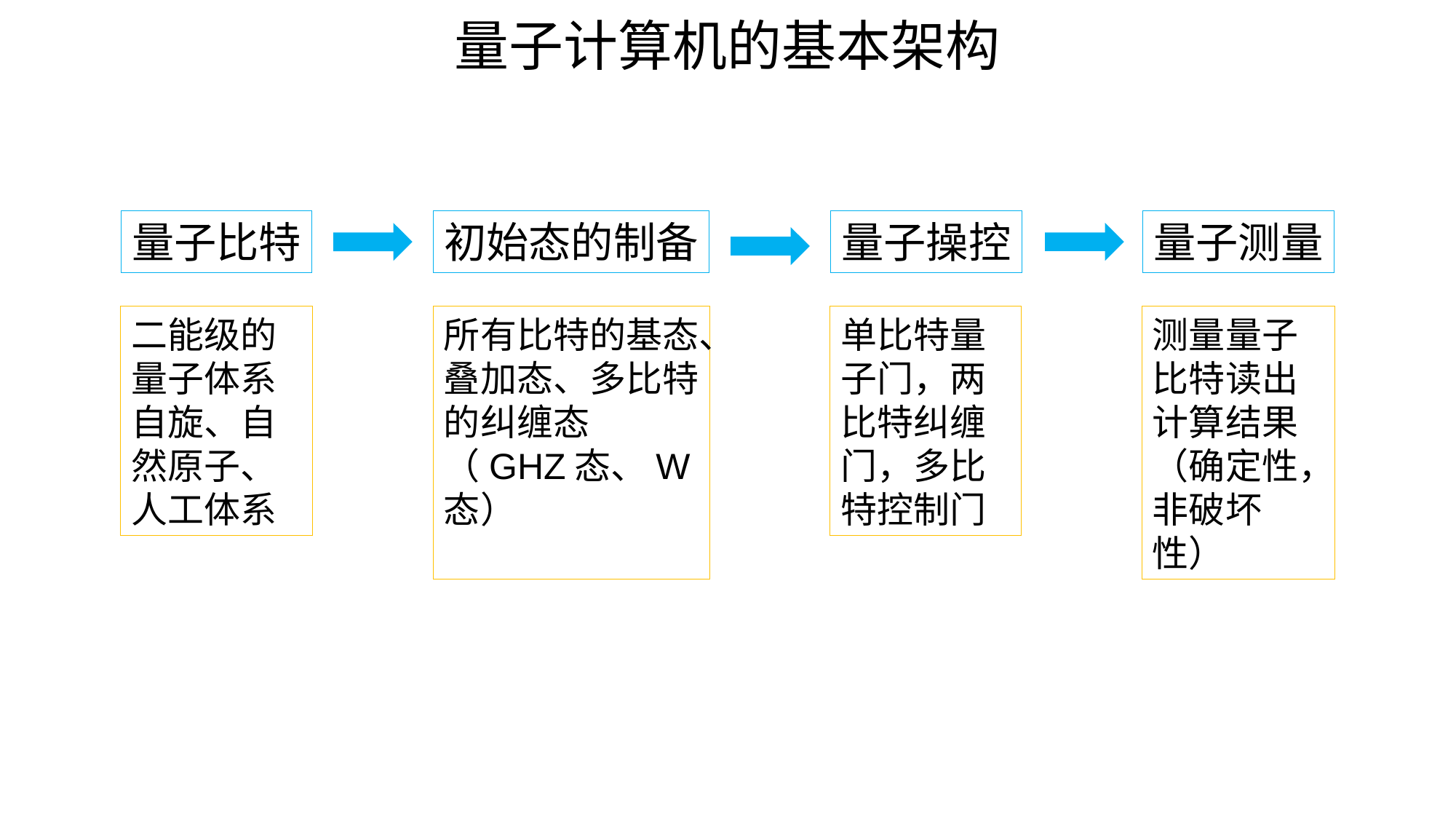

量子计算机的基本架构
量子比特
初始态的制备
量子操控
量子测量

二能级的量子体系
自旋、自然原子、人工体系
所有比特的基态、叠加态、多比特的纠缠态（GHZ态、W态）

单比特量子门，两比特纠缠门，多比特控制门
测量量子比特读出计算结果（确定性，非破坏性）